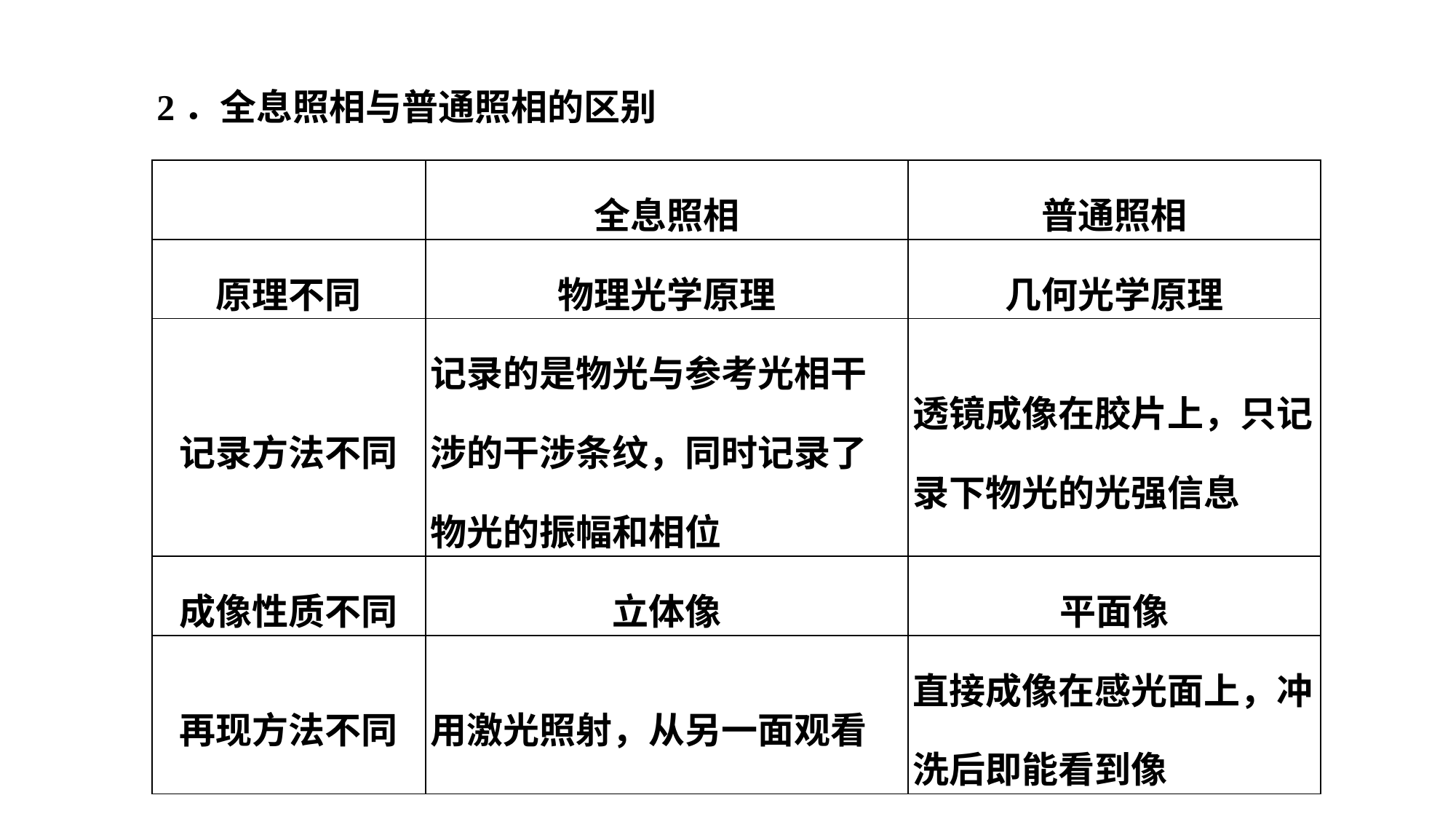

2．全息照相与普通照相的区别

|  | 全息照相 | 普通照相 |
| --- | --- | --- |
| 原理不同 | 物理光学原理 | 几何光学原理 |
| 记录方法不同 | 记录的是物光与参考光相干涉的干涉条纹，同时记录了物光的振幅和相位 | 透镜成像在胶片上，只记录下物光的光强信息 |
| 成像性质不同 | 立体像 | 平面像 |
| 再现方法不同 | 用激光照射，从另一面观看 | 直接成像在感光面上，冲洗后即能看到像 |